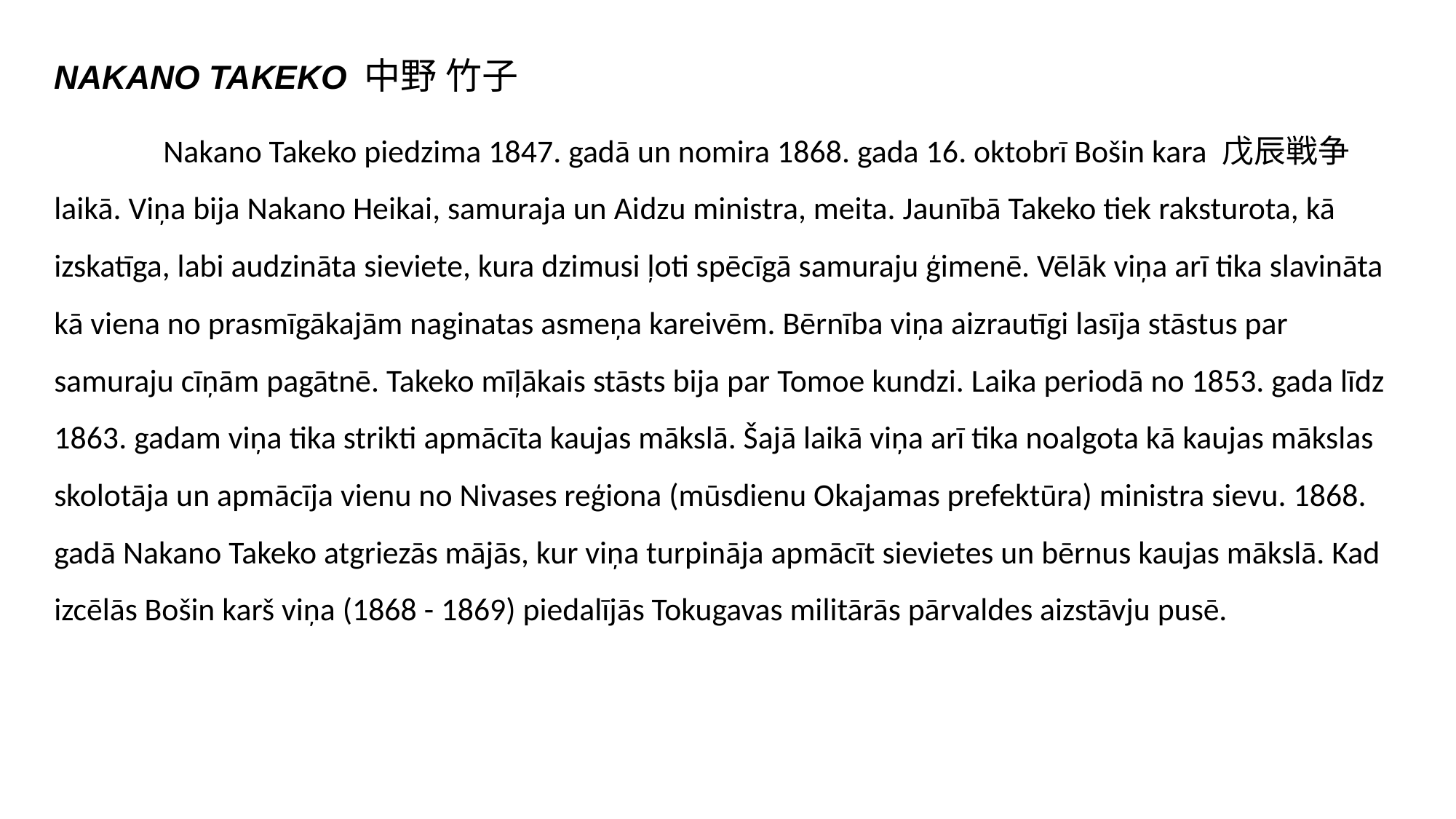

NAKANO TAKEKO 中野 竹子
	Nakano Takeko piedzima 1847. gadā un nomira 1868. gada 16. oktobrī Bošin kara 戊辰戦争 laikā. Viņa bija Nakano Heikai, samuraja un Aidzu ministra, meita. Jaunībā Takeko tiek raksturota, kā izskatīga, labi audzināta sieviete, kura dzimusi ļoti spēcīgā samuraju ģimenē. Vēlāk viņa arī tika slavināta kā viena no prasmīgākajām naginatas asmeņa kareivēm. Bērnība viņa aizrautīgi lasīja stāstus par samuraju cīņām pagātnē. Takeko mīļākais stāsts bija par Tomoe kundzi. Laika periodā no 1853. gada līdz 1863. gadam viņa tika strikti apmācīta kaujas mākslā. Šajā laikā viņa arī tika noalgota kā kaujas mākslas skolotāja un apmācīja vienu no Nivases reģiona (mūsdienu Okajamas prefektūra) ministra sievu. 1868. gadā Nakano Takeko atgriezās mājās, kur viņa turpināja apmācīt sievietes un bērnus kaujas mākslā. Kad izcēlās Bošin karš viņa (1868 - 1869) piedalījās Tokugavas militārās pārvaldes aizstāvju pusē.